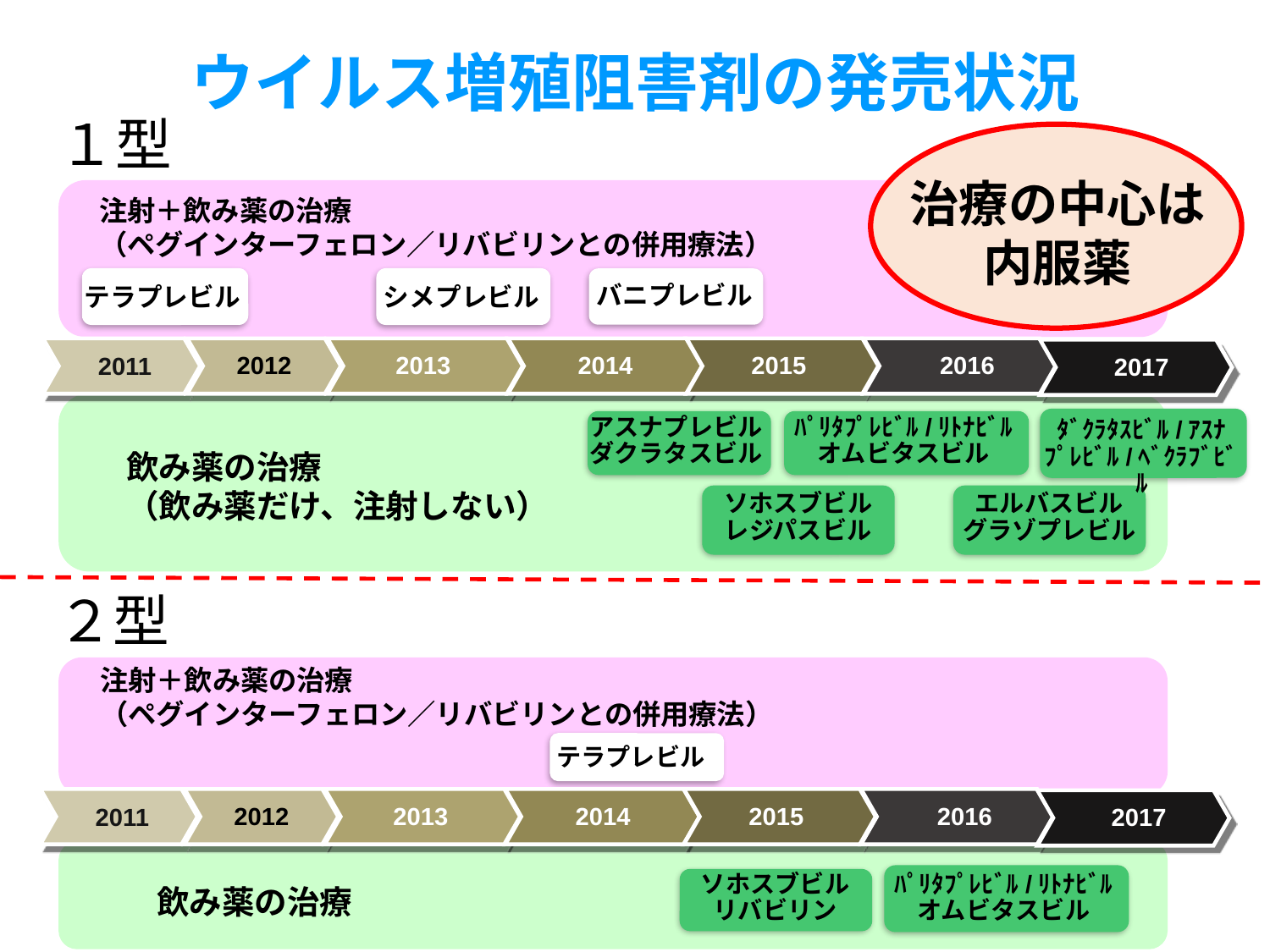

ウイルス増殖阻害剤の発売状況
１型

治療の中心は内服薬

注射＋飲み薬の治療
（ペグインターフェロン／リバビリンとの併用療法）

バニプレビル
テラプレビル
シメプレビル

2012
2013
2014
2015
2016
2011
2017

アスナプレビル
ダクラタスビル
ﾊﾟﾘﾀﾌﾟﾚﾋﾞﾙ/ﾘﾄﾅﾋﾞﾙ
オムビタスビル

ﾀﾞｸﾗﾀｽﾋﾞﾙ/ｱｽﾅ
ﾌﾟﾚﾋﾞﾙ/ﾍﾞｸﾗﾌﾞﾋﾞﾙ
飲み薬の治療
（飲み薬だけ、注射しない）
ソホスブビル
レジパスビル
エルバスビル
グラゾプレビル

２型
注射＋飲み薬の治療
（ペグインターフェロン／リバビリンとの併用療法）

テラプレビル

2012
2013
2014
2015
2016
2011
2017

ソホスブビル
リバビリン

ﾊﾟﾘﾀﾌﾟﾚﾋﾞﾙ/ﾘﾄﾅﾋﾞﾙ
オムビタスビル

飲み薬の治療